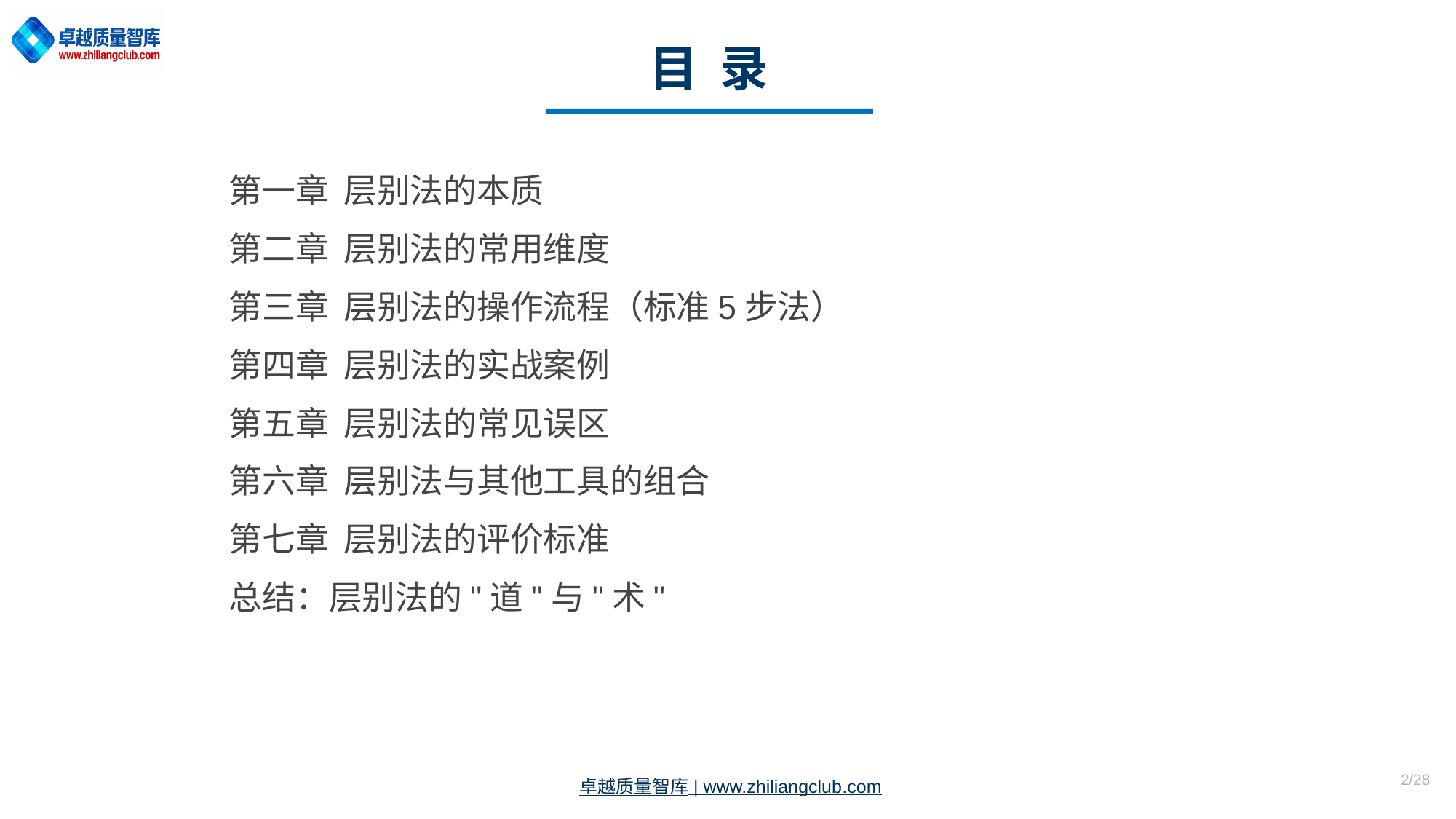

目  录

第一章  层别法的本质
第二章  层别法的常用维度
第三章  层别法的操作流程（标准5步法）
第四章  层别法的实战案例
第五章  层别法的常见误区
第六章  层别法与其他工具的组合
第七章  层别法的评价标准
总结：层别法的"道"与"术"
2/28